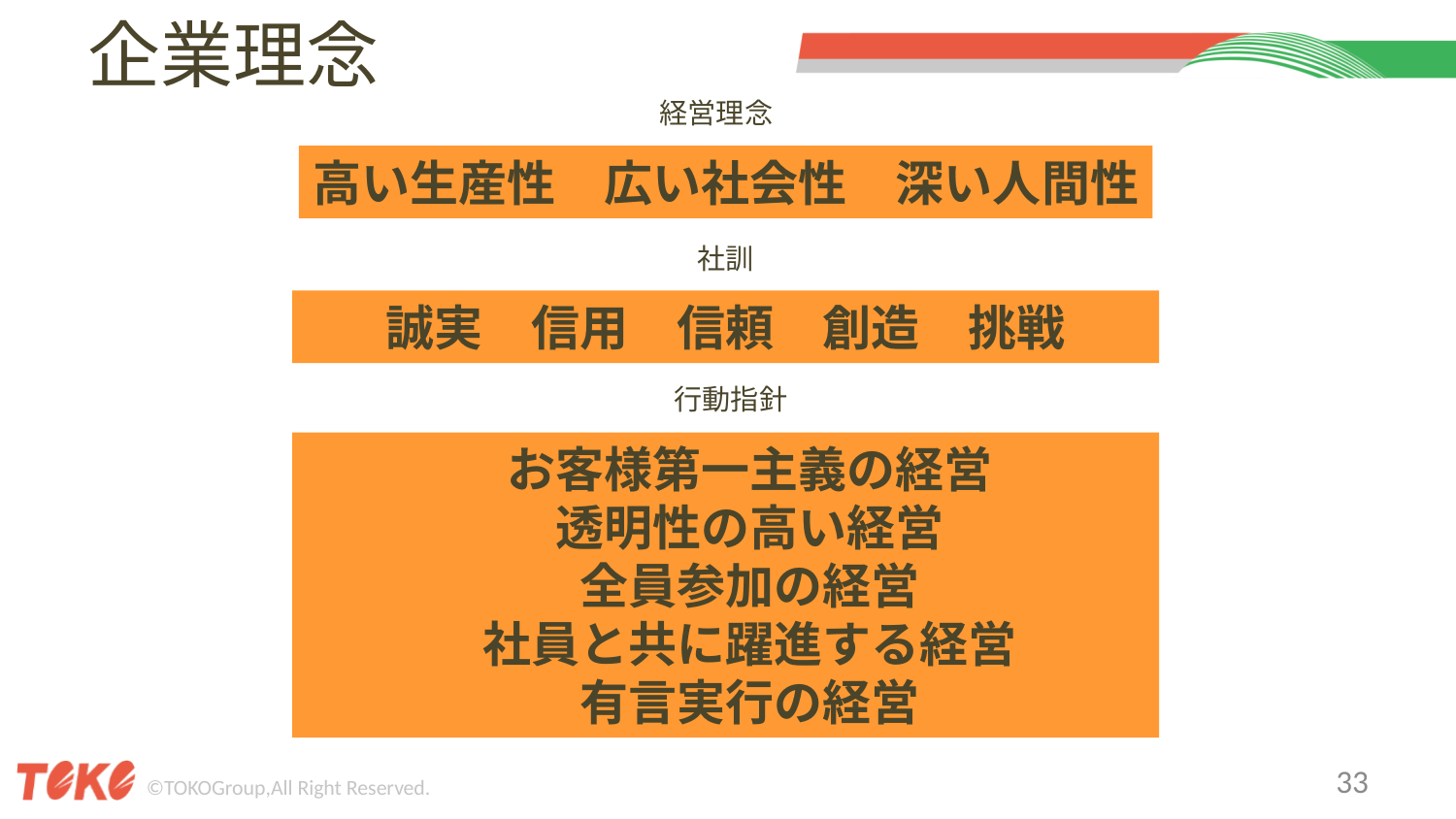

# 企業理念
経営理念
高い生産性　広い社会性　深い人間性
社訓
誠実　信用　信頼　創造　挑戦
行動指針
　お客様第一主義の経営
　透明性の高い経営
　全員参加の経営
　社員と共に躍進する経営
　有言実行の経営

33
©TOKOGroup,All Right Reserved.